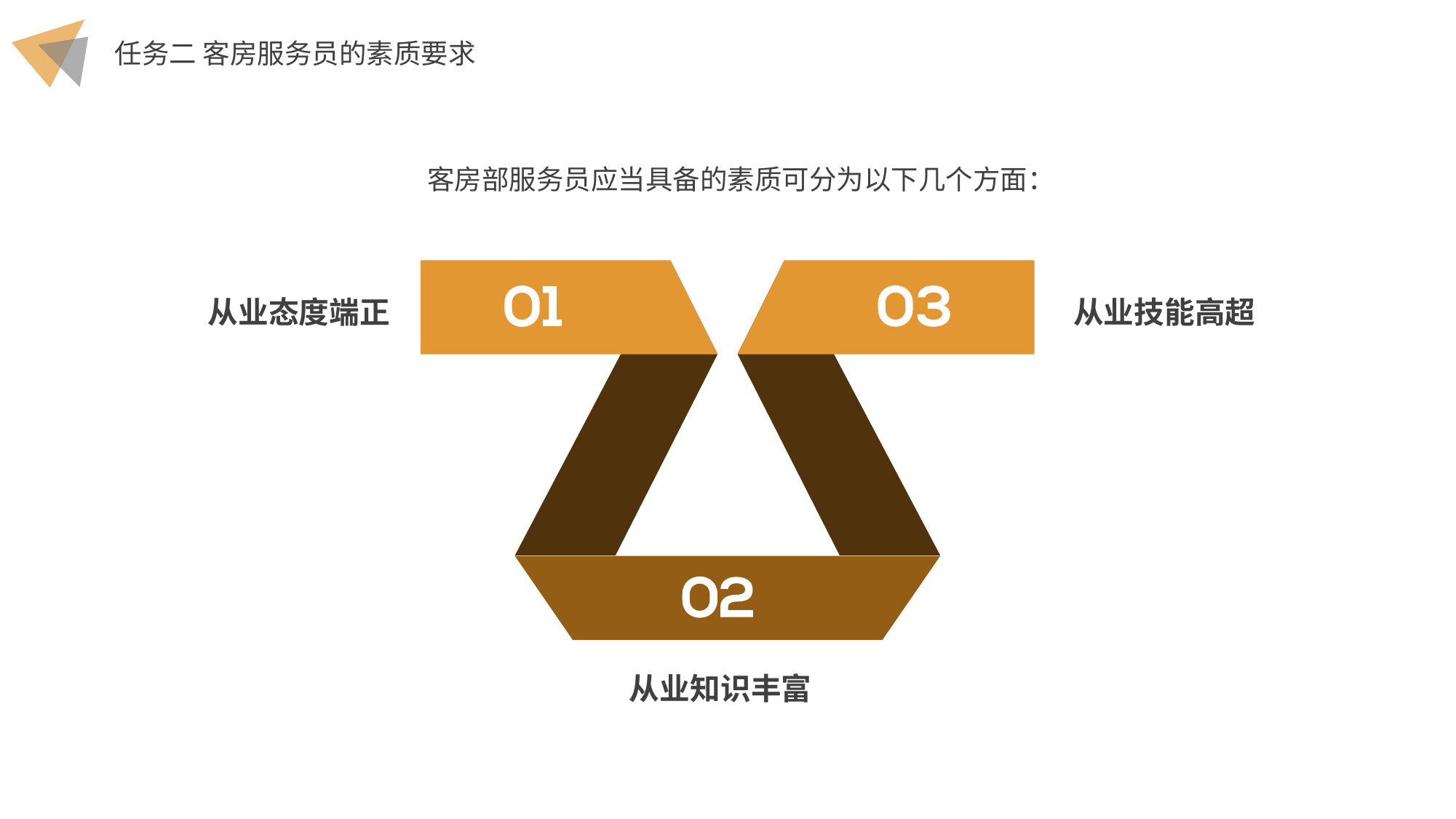

客房部服务员应当具备的素质可分为以下几个方面：

从业态度端正
从业技能高超

从业知识丰富